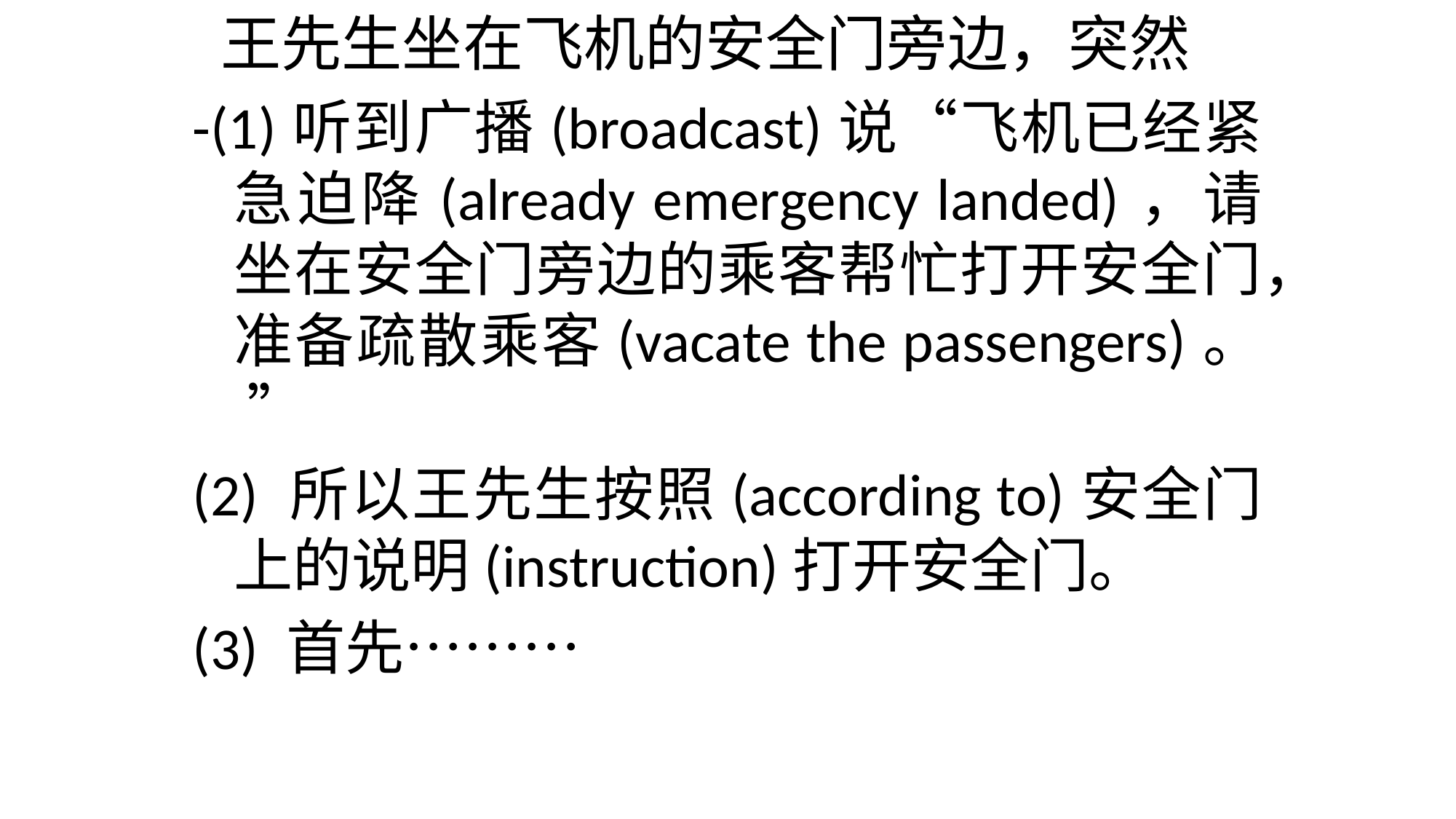

王先生坐在飞机的安全门旁边，突然
-(1)听到广播(broadcast)说“飞机已经紧急迫降(already emergency landed)，请坐在安全门旁边的乘客帮忙打开安全门，准备疏散乘客(vacate the passengers)。 ”
(2) 所以王先生按照(according to)安全门上的说明(instruction)打开安全门。
(3) 首先………